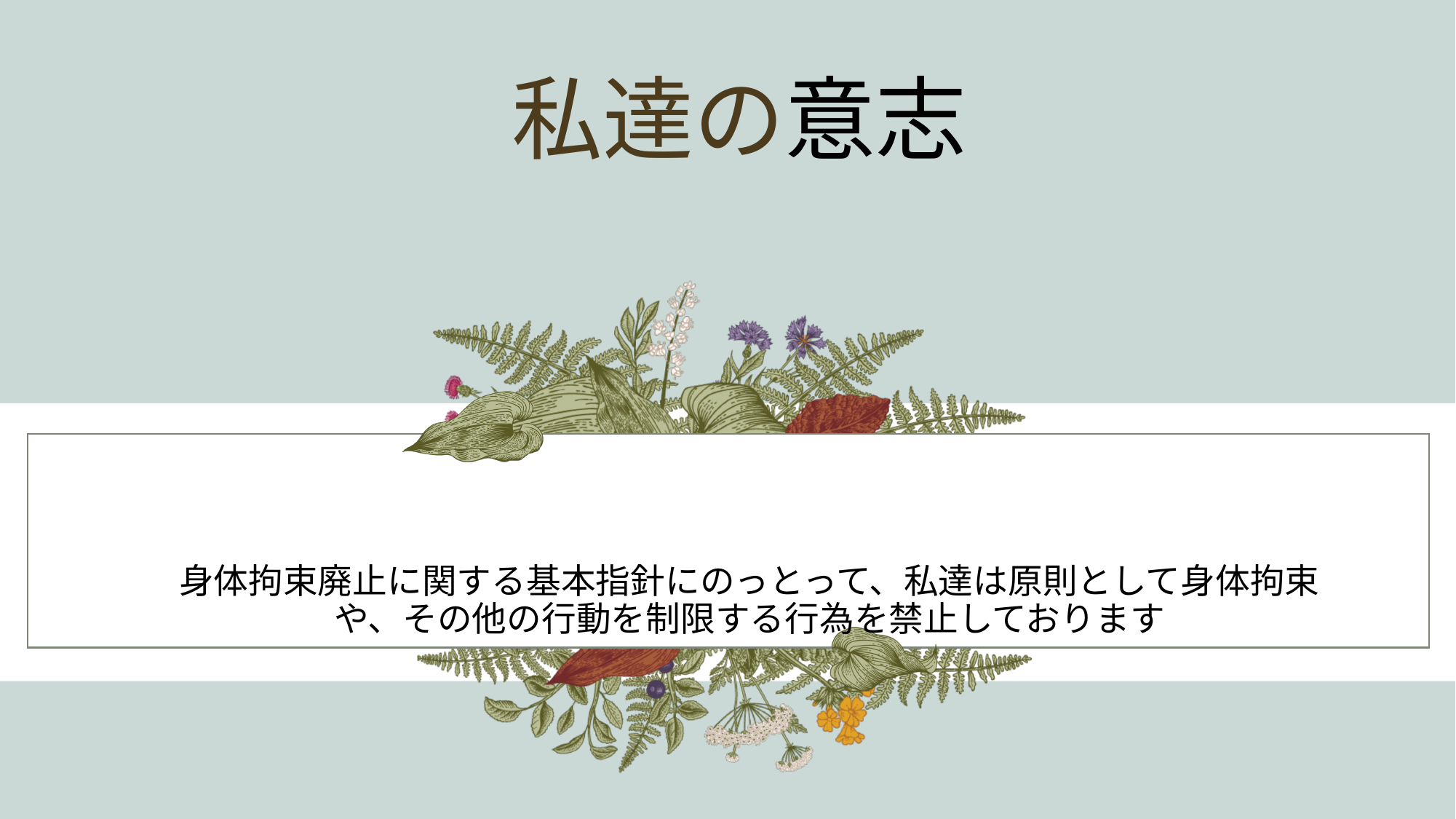

私達の意志
# 身体拘束廃止に関する基本指針にのっとって、私達は原則として身体拘束や、その他の行動を制限する行為を禁止しております